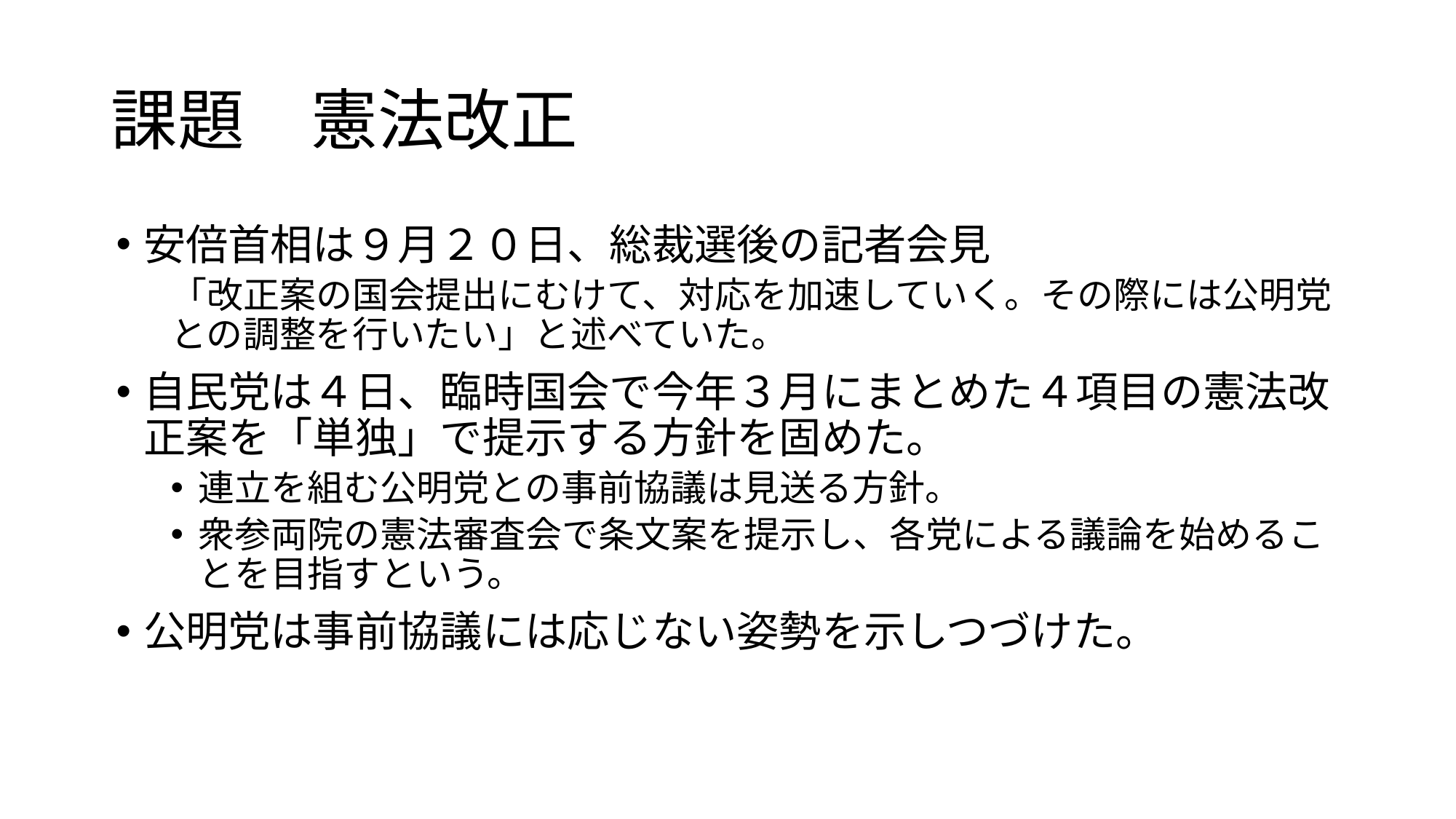

# 課題　憲法改正
安倍首相は９月２０日、総裁選後の記者会見
「改正案の国会提出にむけて、対応を加速していく。その際には公明党との調整を行いたい」と述べていた。
自民党は４日、臨時国会で今年３月にまとめた４項目の憲法改正案を「単独」で提示する方針を固めた。
連立を組む公明党との事前協議は見送る方針。
衆参両院の憲法審査会で条文案を提示し、各党による議論を始めることを目指すという。
公明党は事前協議には応じない姿勢を示しつづけた。